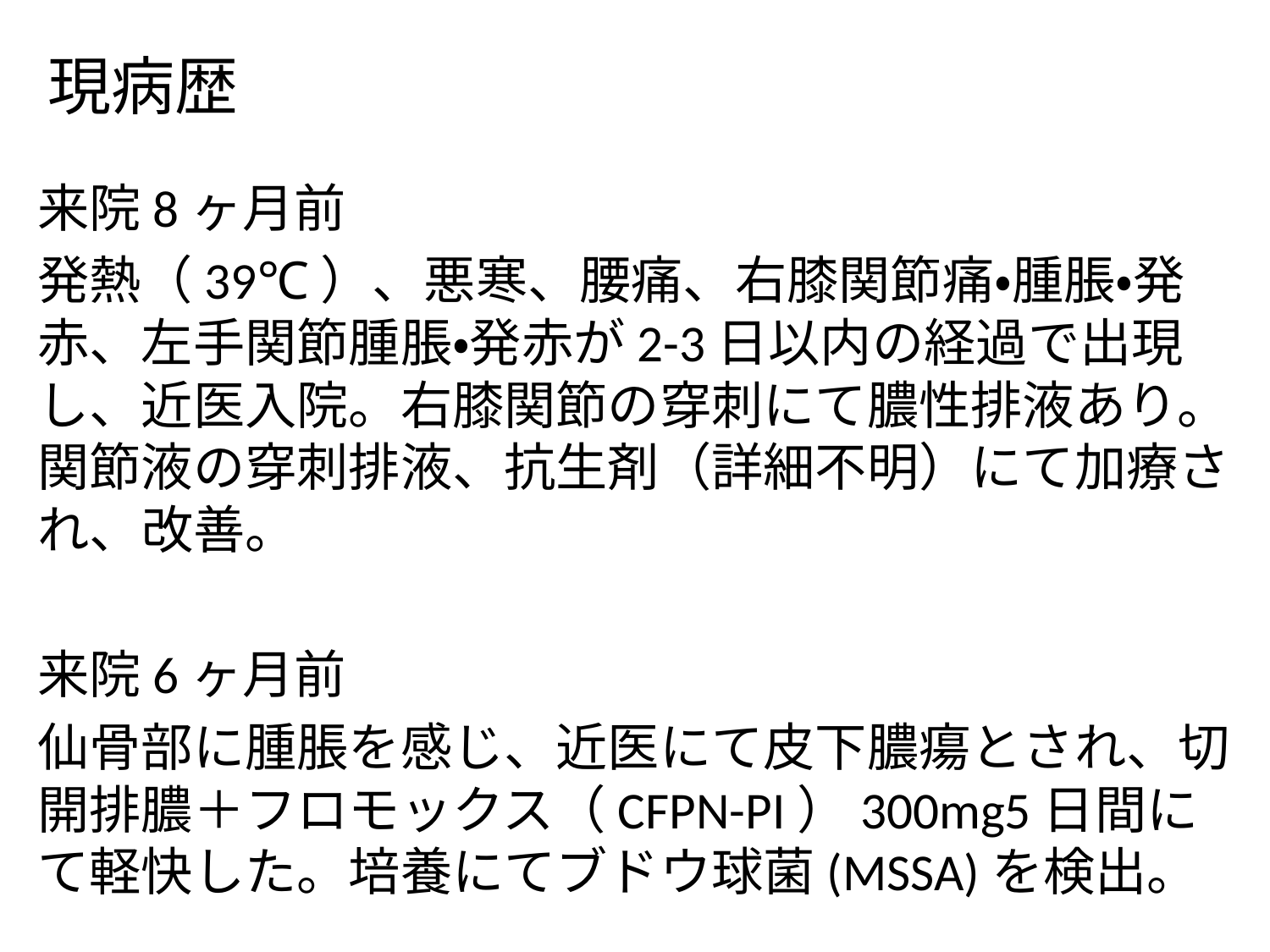

# 現病歴
来院8ヶ月前
発熱（39℃）、悪寒、腰痛、右膝関節痛・腫脹・発赤、左手関節腫脹・発赤が2-3日以内の経過で出現し、近医入院。右膝関節の穿刺にて膿性排液あり。関節液の穿刺排液、抗生剤（詳細不明）にて加療され、改善。

来院6ヶ月前
仙骨部に腫脹を感じ、近医にて皮下膿瘍とされ、切開排膿＋フロモックス（CFPN-PI）300mg5日間にて軽快した。培養にてブドウ球菌(MSSA)を検出。